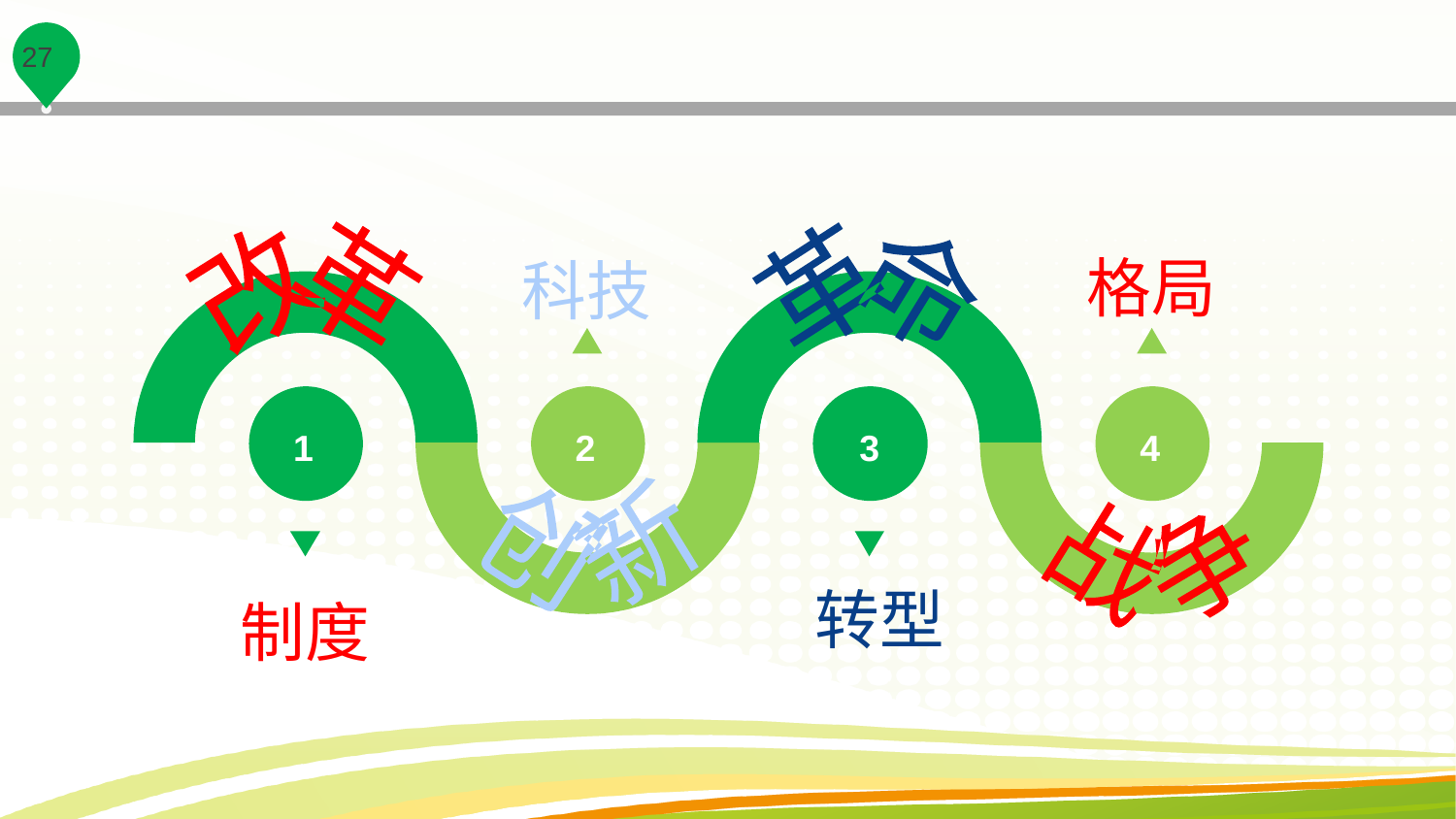

格局
科技
改革
革命

1
2
3
4

创新
战争

转型
制度